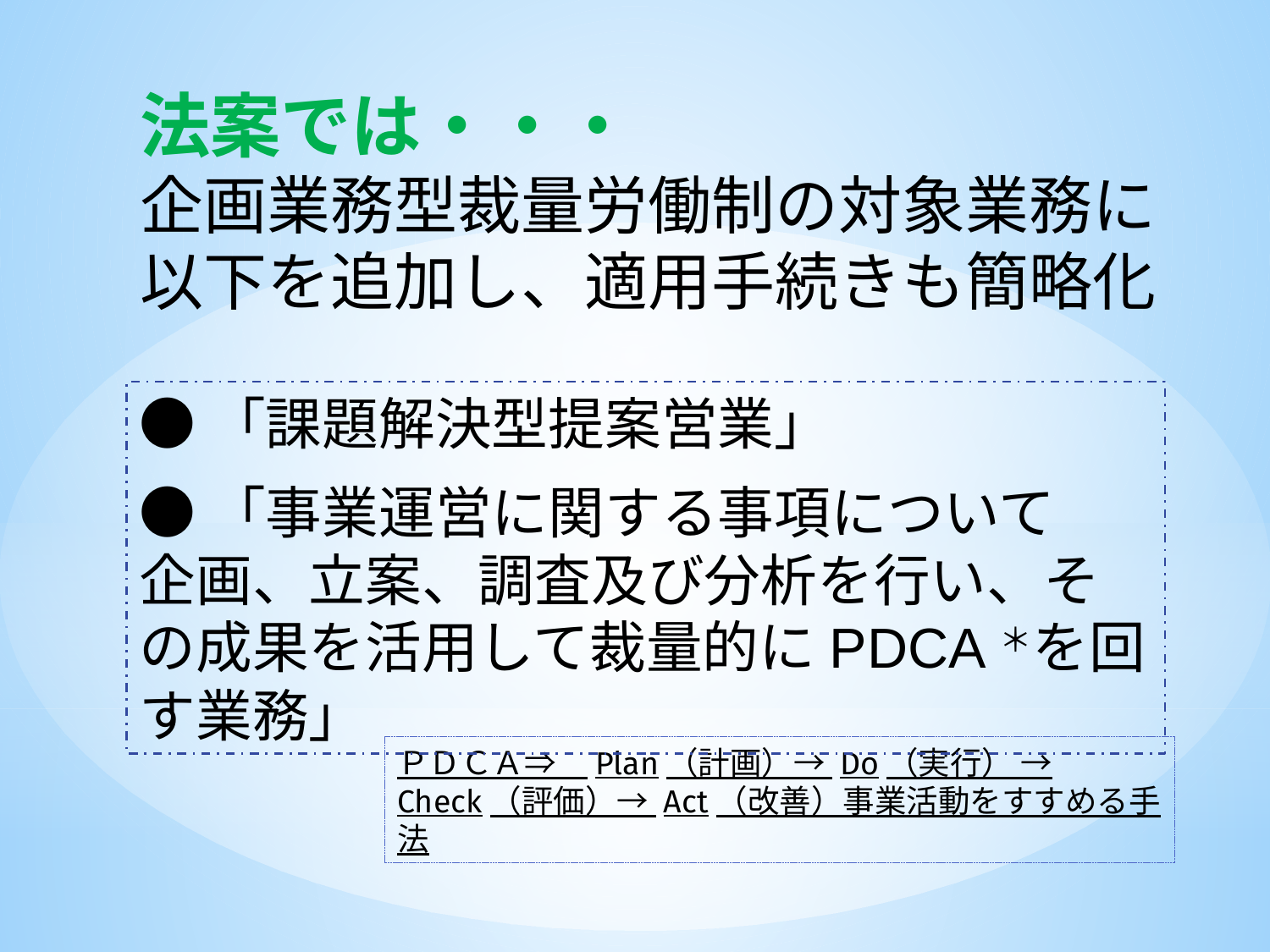

法案では・・・
企画業務型裁量労働制の対象業務に以下を追加し、適用手続きも簡略化

●「課題解決型提案営業」

●「事業運営に関する事項について　企画、立案、調査及び分析を行い、その成果を活用して裁量的にPDCA＊を回す業務」
ＰＤＣＡ⇒　Plan（計画）→ Do（実行） → Check（評価）→ Act（改善）事業活動をすすめる手法